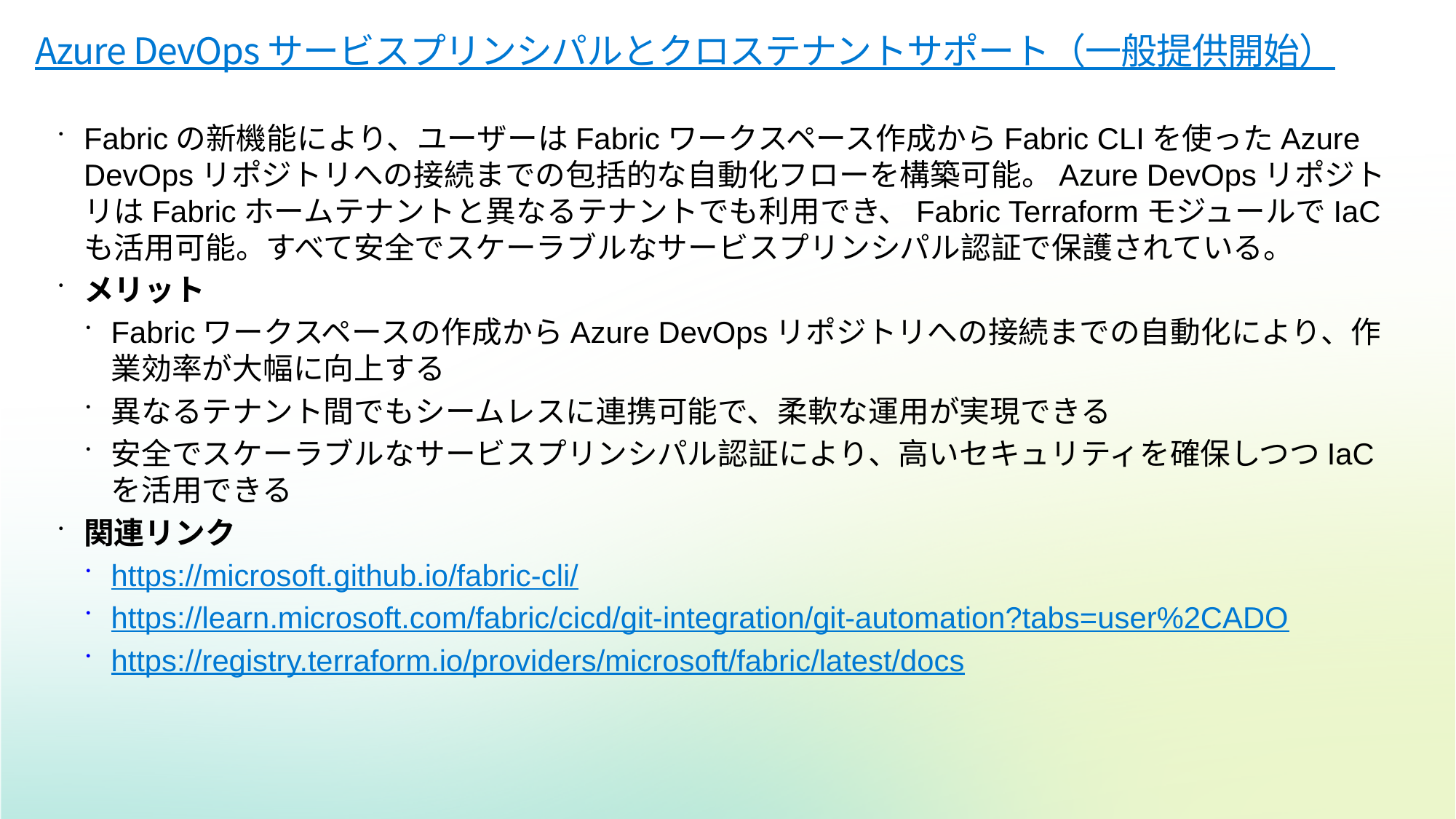

# Azure DevOps サービスプリンシパルとクロステナントサポート（一般提供開始）
Fabricの新機能により、ユーザーはFabricワークスペース作成からFabric CLIを使ったAzure DevOpsリポジトリへの接続までの包括的な自動化フローを構築可能。Azure DevOpsリポジトリはFabricホームテナントと異なるテナントでも利用でき、Fabric TerraformモジュールでIaCも活用可能。すべて安全でスケーラブルなサービスプリンシパル認証で保護されている。
メリット
Fabricワークスペースの作成からAzure DevOpsリポジトリへの接続までの自動化により、作業効率が大幅に向上する
異なるテナント間でもシームレスに連携可能で、柔軟な運用が実現できる
安全でスケーラブルなサービスプリンシパル認証により、高いセキュリティを確保しつつIaCを活用できる
関連リンク
https://microsoft.github.io/fabric-cli/
https://learn.microsoft.com/fabric/cicd/git-integration/git-automation?tabs=user%2CADO
https://registry.terraform.io/providers/microsoft/fabric/latest/docs